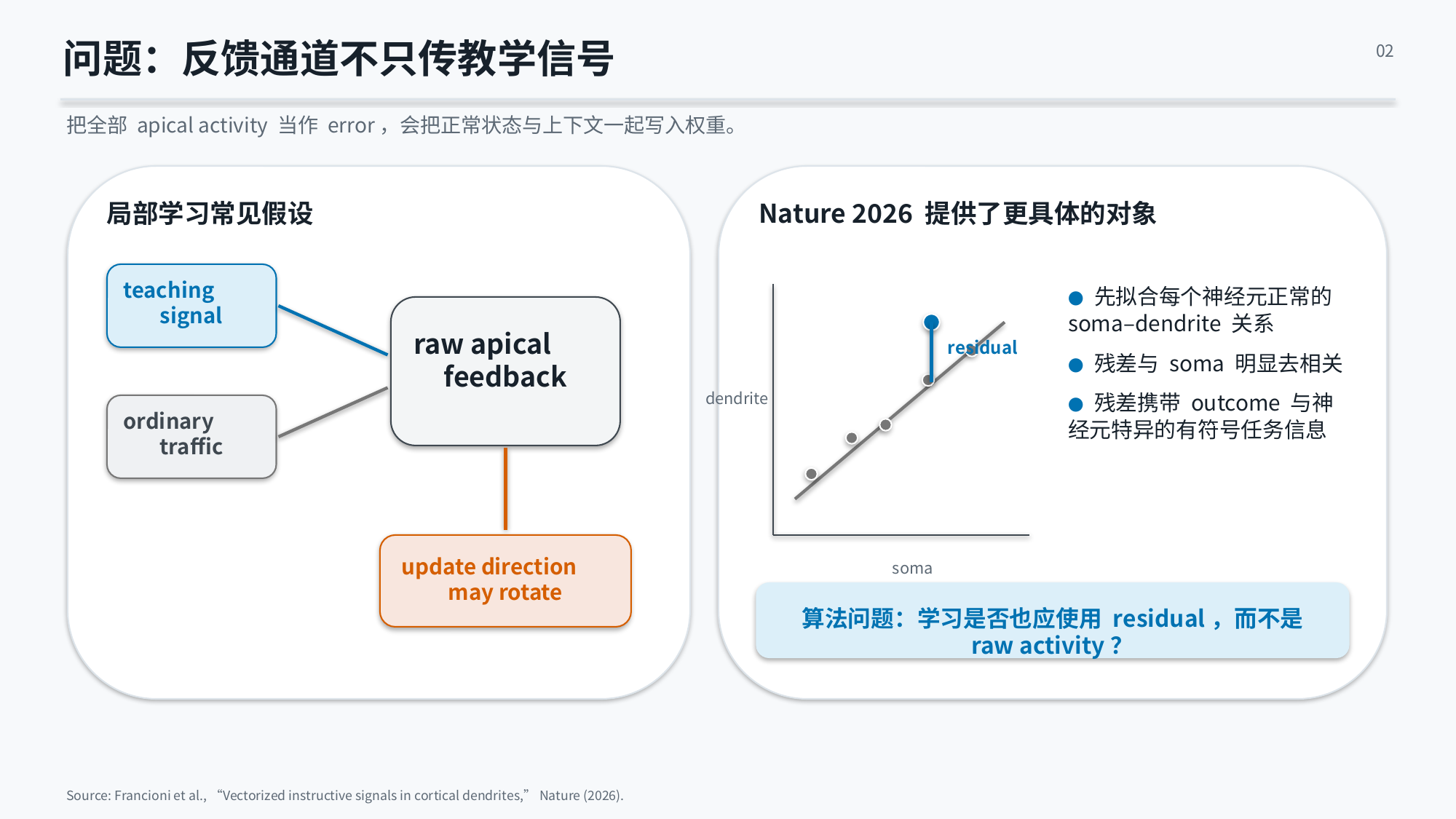

问题：反馈通道不只传教学信号
02
把全部 apical activity 当作 error，会把正常状态与上下文一起写入权重。

局部学习常见假设
Nature 2026 提供了更具体的对象

teaching
signal
●  先拟合每个神经元正常的 soma–dendrite 关系
●  残差与 soma 明显去相关
●  残差携带 outcome 与神经元特异的有符号任务信息

raw apical
feedback
residual

dendrite

ordinary
traffic

update direction
may rotate
soma

算法问题：学习是否也应使用 residual，而不是 raw activity？
Source: Francioni et al., “Vectorized instructive signals in cortical dendrites,” Nature (2026).